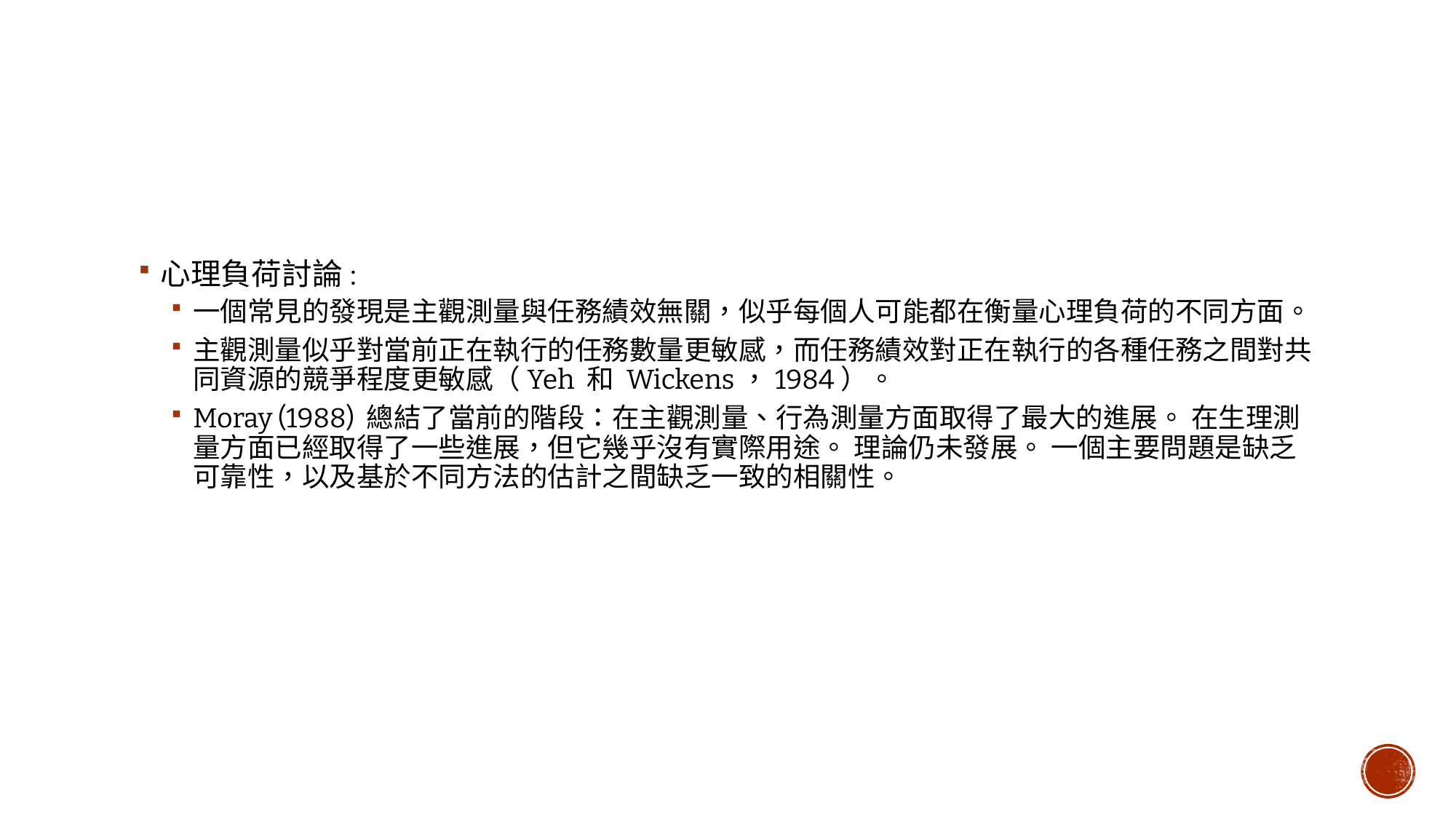

#
心理負荷討論:
一個常見的發現是主觀測量與任務績效無關，似乎每個人可能都在衡量心理負荷的不同方面。
主觀測量似乎對當前正在執行的任務數量更敏感，而任務績效對正在執行的各種任務之間對共同資源的競爭程度更敏感（Yeh 和 Wickens，1984）。
Moray (1988) 總結了當前的階段：在主觀測量、行為測量方面取得了最大的進展。 在生理測量方面已經取得了一些進展，但它幾乎沒有實際用途。 理論仍未發展。 一個主要問題是缺乏可靠性，以及基於不同方法的估計之間缺乏一致的相關性。